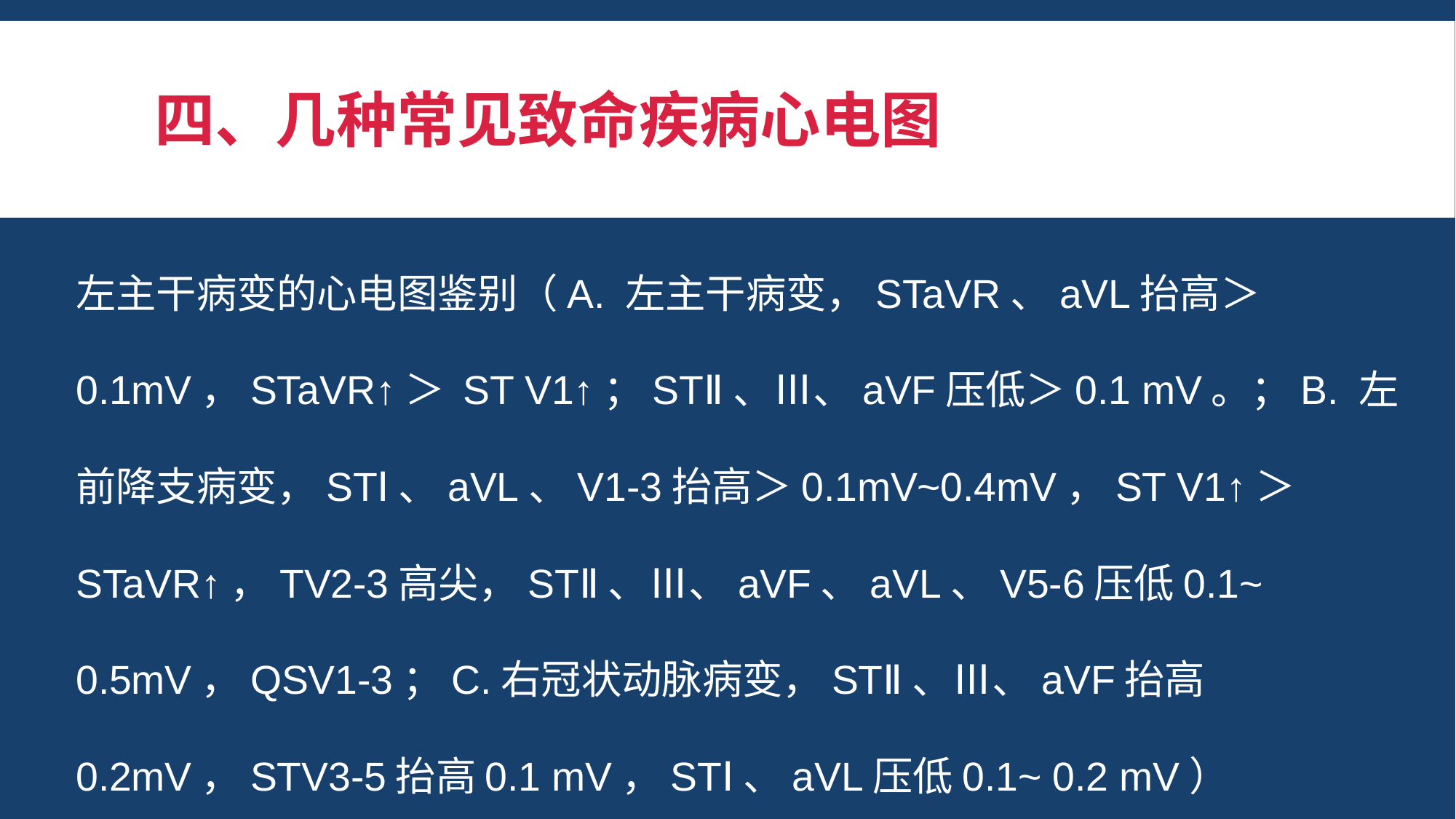

# 四、几种常见致命疾病心电图
左主干病变的心电图鉴别（A. 左主干病变，STaVR、aVL抬高＞0.1mV，STaVR↑＞ ST V1↑；STⅡ、Ⅲ、aVF压低＞0.1 mV。；B. 左前降支病变，STⅠ、aVL、V1-3抬高＞0.1mV~0.4mV，ST V1↑＞ STaVR↑，TV2-3高尖，STⅡ、Ⅲ、aVF、aVL、V5-6压低0.1~ 0.5mV，QSV1-3；C.右冠状动脉病变，STⅡ、Ⅲ、aVF抬高0.2mV，STV3-5抬高0.1 mV，STⅠ、aVL压低0.1~ 0.2 mV）